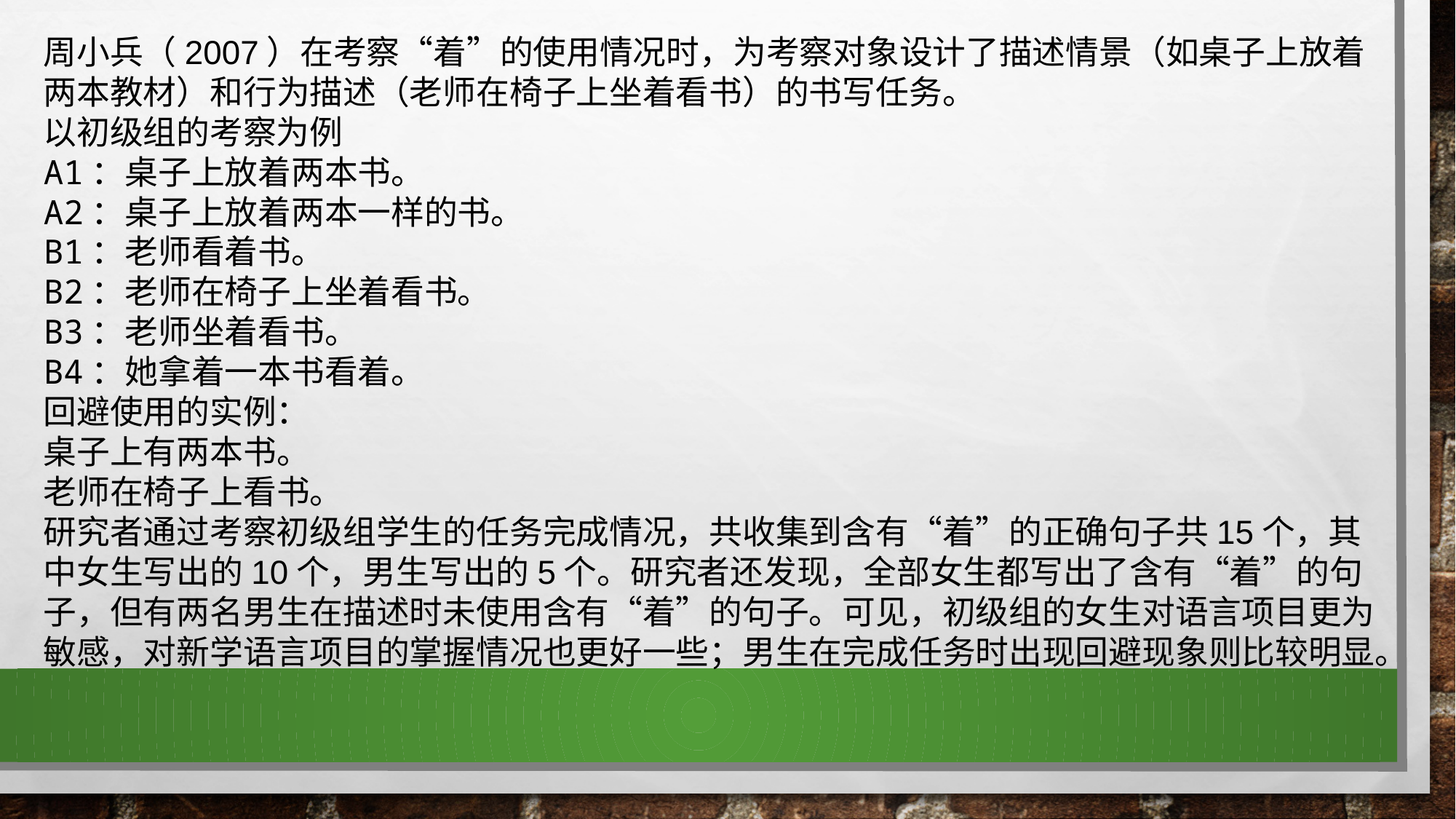

周小兵（2007）在考察“着”的使用情况时，为考察对象设计了描述情景（如桌子上放着两本教材）和行为描述（老师在椅子上坐着看书）的书写任务。
以初级组的考察为例
A1：桌子上放着两本书。
A2：桌子上放着两本一样的书。
B1：老师看着书。
B2：老师在椅子上坐着看书。
B3：老师坐着看书。
B4：她拿着一本书看着。
回避使用的实例：
桌子上有两本书。
老师在椅子上看书。
研究者通过考察初级组学生的任务完成情况，共收集到含有“着”的正确句子共15个，其中女生写出的10个，男生写出的5个。研究者还发现，全部女生都写出了含有“着”的句子，但有两名男生在描述时未使用含有“着”的句子。可见，初级组的女生对语言项目更为敏感，对新学语言项目的掌握情况也更好一些；男生在完成任务时出现回避现象则比较明显。